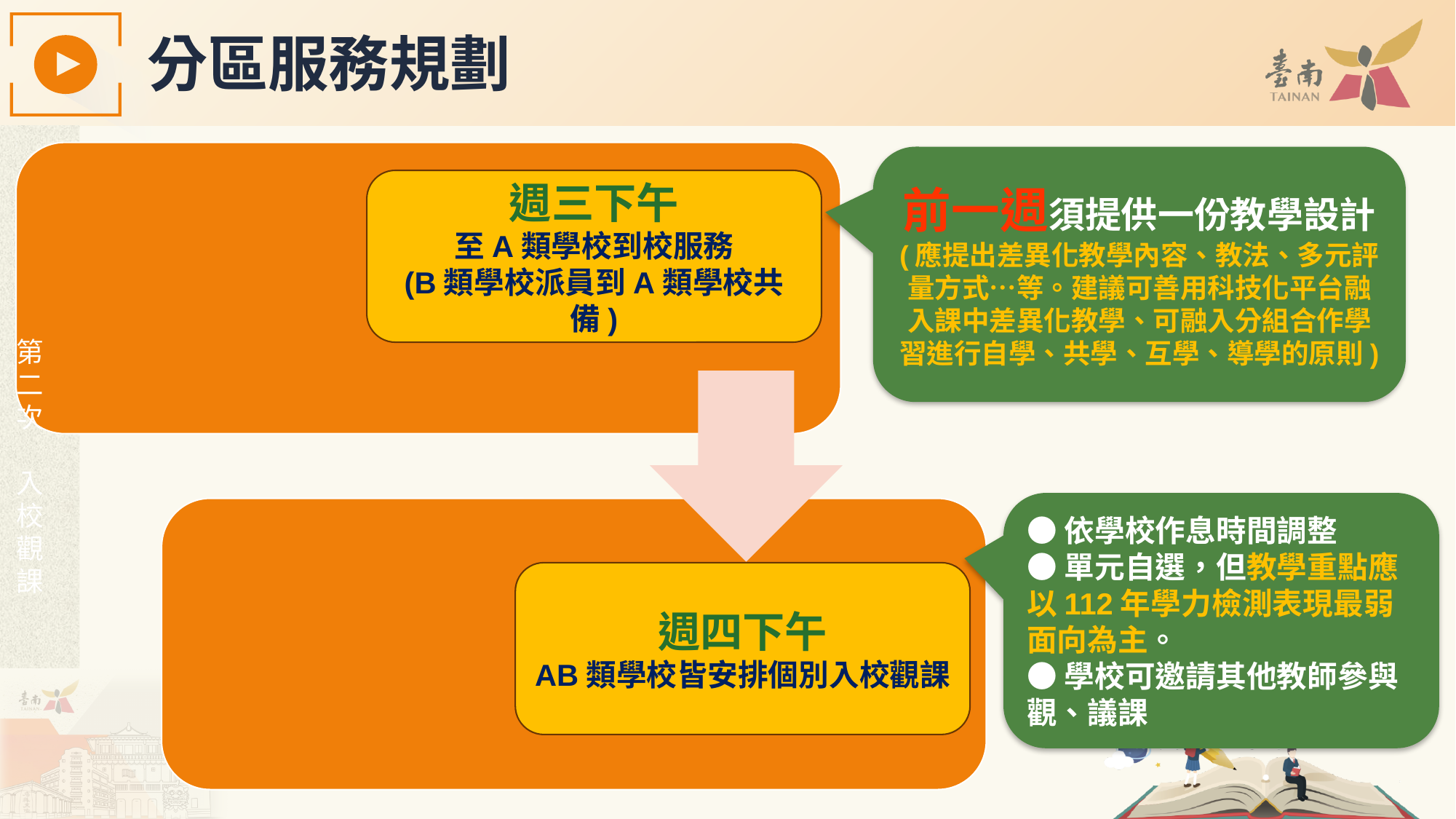

分區服務規劃

第一次
到校輔導
前一週須提供一份教學設計
(應提出差異化教學內容、教法、多元評量方式…等。建議可善用科技化平台融入課中差異化教學、可融入分組合作學習進行自學、共學、互學、導學的原則)
週三下午
至A類學校到校服務
(B類學校派員到A類學校共備)
●依學校作息時間調整
●單元自選，但教學重點應以112年學力檢測表現最弱面向為主。
●學校可邀請其他教師參與觀、議課
週四下午
AB類學校皆安排個別入校觀課